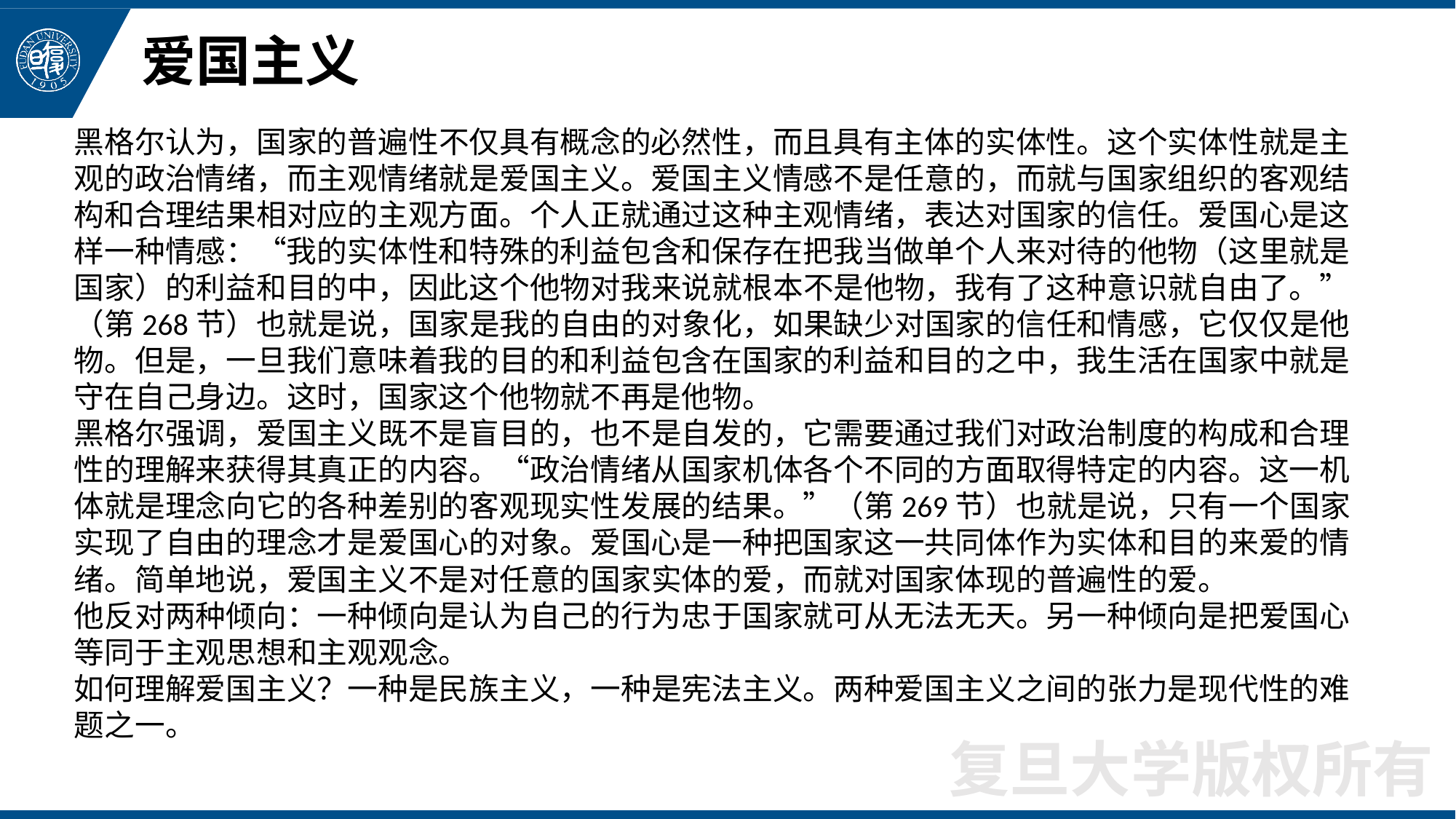

# 爱国主义
黑格尔认为，国家的普遍性不仅具有概念的必然性，而且具有主体的实体性。这个实体性就是主观的政治情绪，而主观情绪就是爱国主义。爱国主义情感不是任意的，而就与国家组织的客观结构和合理结果相对应的主观方面。个人正就通过这种主观情绪，表达对国家的信任。爱国心是这样一种情感：“我的实体性和特殊的利益包含和保存在把我当做单个人来对待的他物（这里就是国家）的利益和目的中，因此这个他物对我来说就根本不是他物，我有了这种意识就自由了。”（第268节）也就是说，国家是我的自由的对象化，如果缺少对国家的信任和情感，它仅仅是他物。但是，一旦我们意味着我的目的和利益包含在国家的利益和目的之中，我生活在国家中就是守在自己身边。这时，国家这个他物就不再是他物。
黑格尔强调，爱国主义既不是盲目的，也不是自发的，它需要通过我们对政治制度的构成和合理性的理解来获得其真正的内容。“政治情绪从国家机体各个不同的方面取得特定的内容。这一机体就是理念向它的各种差别的客观现实性发展的结果。”（第269节）也就是说，只有一个国家实现了自由的理念才是爱国心的对象。爱国心是一种把国家这一共同体作为实体和目的来爱的情绪。简单地说，爱国主义不是对任意的国家实体的爱，而就对国家体现的普遍性的爱。
他反对两种倾向：一种倾向是认为自己的行为忠于国家就可从无法无天。另一种倾向是把爱国心等同于主观思想和主观观念。
如何理解爱国主义？一种是民族主义，一种是宪法主义。两种爱国主义之间的张力是现代性的难题之一。